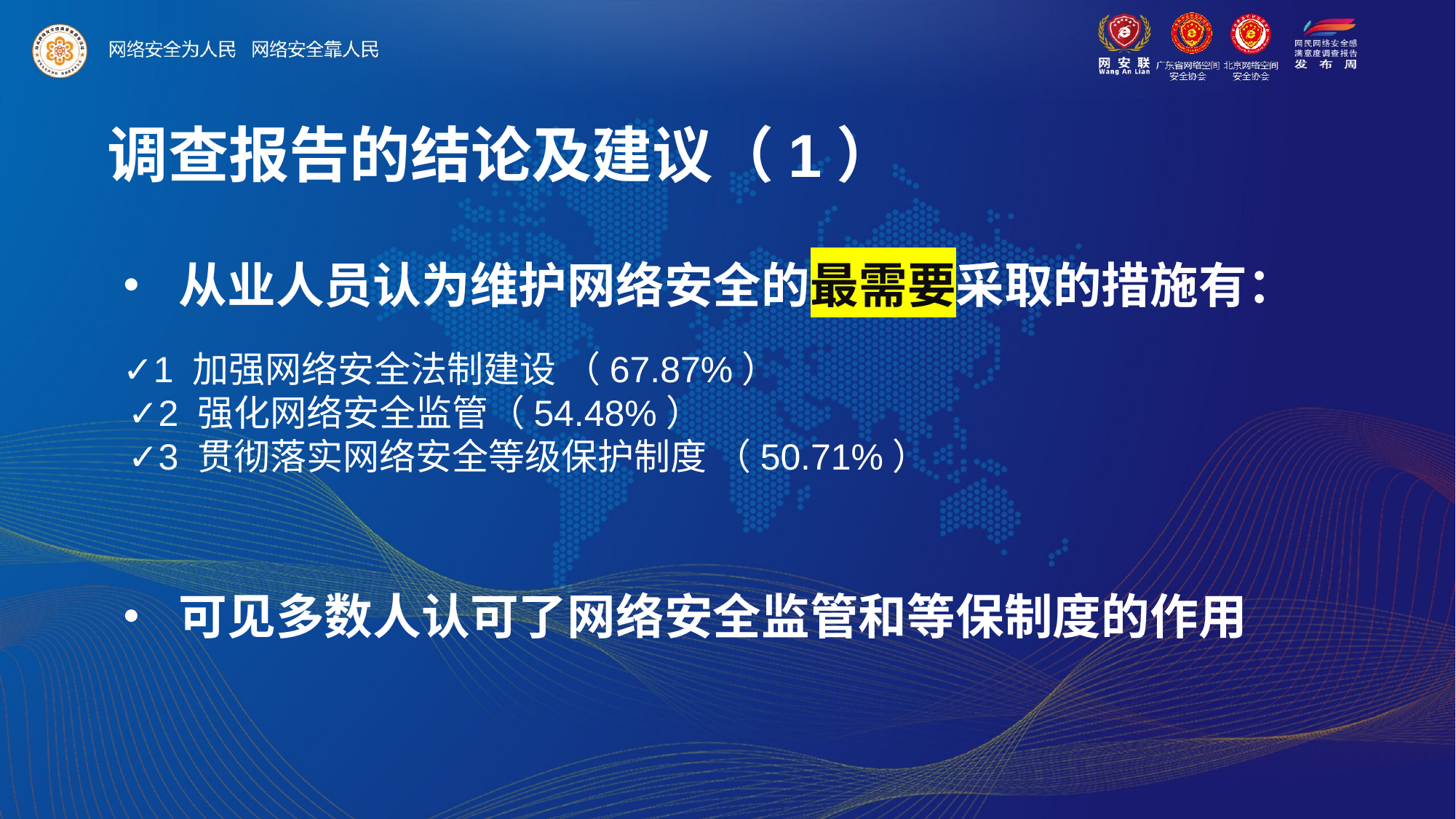

调查报告的结论及建议（1）

• 从业人员认为维护网络安全的最需要采取的措施有：

  ✓1 加强网络安全法制建设 （67.87%）
  ✓2 强化网络安全监管（54.48%）
  ✓3 贯彻落实网络安全等级保护制度 （50.71%）

• 可见多数人认可了网络安全监管和等保制度的作用